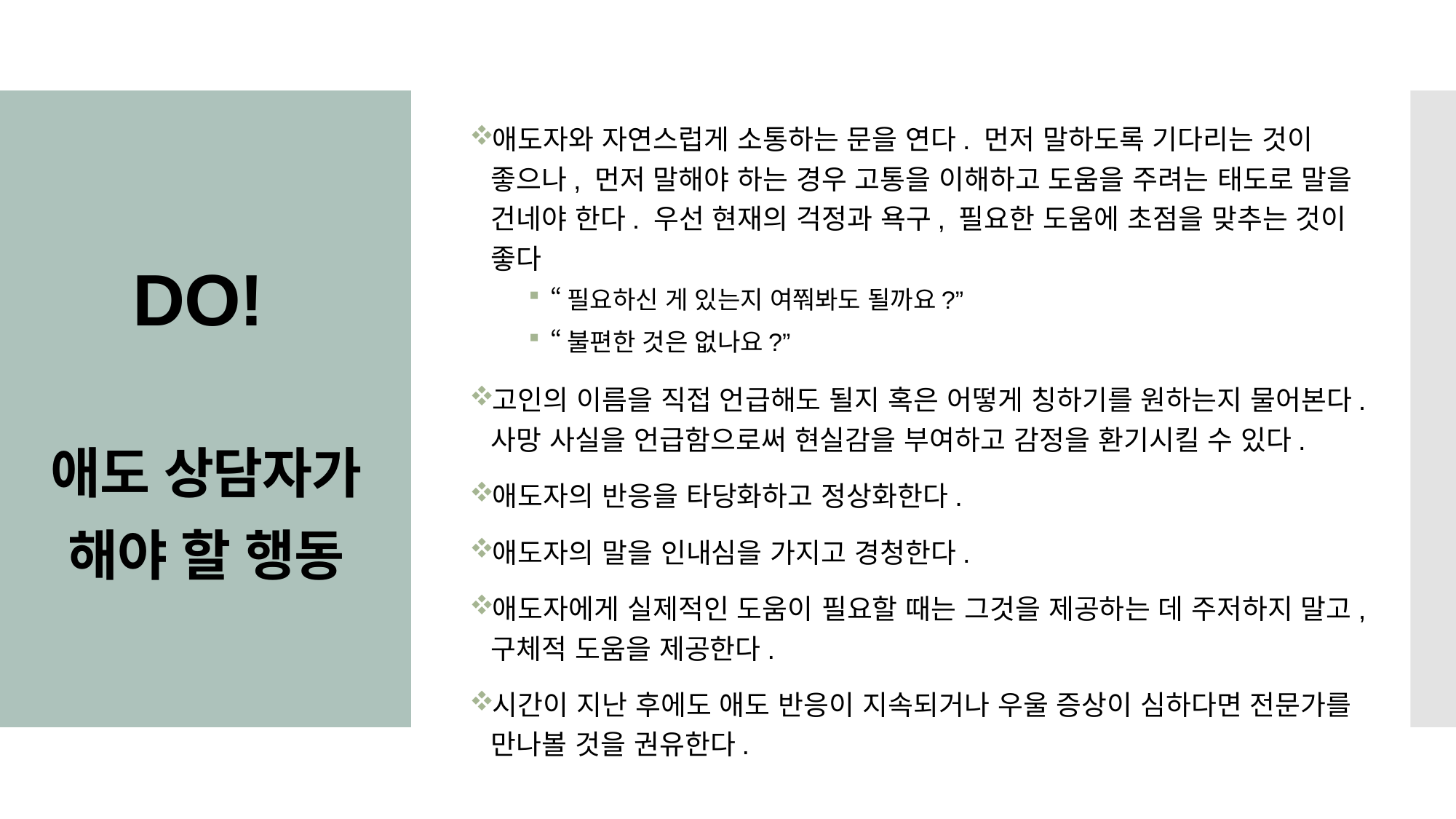

애도자와 자연스럽게 소통하는 문을 연다. 먼저 말하도록 기다리는 것이 좋으나, 먼저 말해야 하는 경우 고통을 이해하고 도움을 주려는 태도로 말을 건네야 한다. 우선 현재의 걱정과 욕구, 필요한 도움에 초점을 맞추는 것이 좋다
“필요하신 게 있는지 여쭤봐도 될까요?”
“불편한 것은 없나요?”
고인의 이름을 직접 언급해도 될지 혹은 어떻게 칭하기를 원하는지 물어본다. 사망 사실을 언급함으로써 현실감을 부여하고 감정을 환기시킬 수 있다.
애도자의 반응을 타당화하고 정상화한다.
애도자의 말을 인내심을 가지고 경청한다.
애도자에게 실제적인 도움이 필요할 때는 그것을 제공하는 데 주저하지 말고, 구체적 도움을 제공한다.
시간이 지난 후에도 애도 반응이 지속되거나 우울 증상이 심하다면 전문가를 만나볼 것을 권유한다.

# DO! 애도 상담자가 해야 할 행동